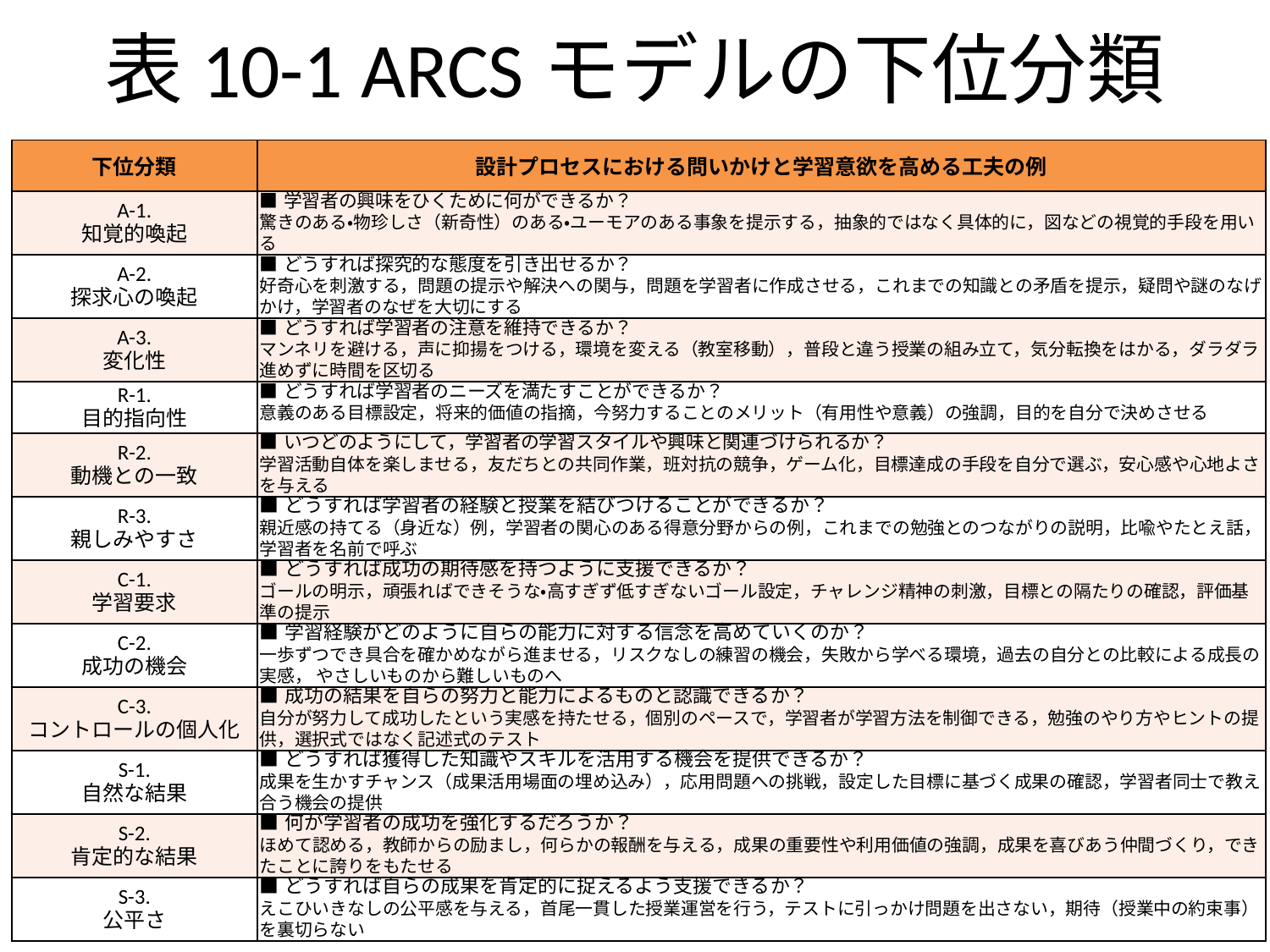

# 表10-1 ARCSモデルの下位分類
| 下位分類 | 設計プロセスにおける問いかけと学習意欲を高める工夫の例 |
| --- | --- |
| A-1. 知覚的喚起 | ■学習者の興味をひくために何ができるか？ 驚きのある・物珍しさ（新奇性）のある・ユーモアのある事象を提示する，抽象的ではなく具体的に，図などの視覚的手段を用いる |
| A-2. 探求心の喚起 | ■どうすれば探究的な態度を引き出せるか？ 好奇心を刺激する，問題の提示や解決への関与，問題を学習者に作成させる，これまでの知識との矛盾を提示，疑問や謎のなげかけ，学習者のなぜを大切にする |
| A-3. 変化性 | ■どうすれば学習者の注意を維持できるか？ マンネリを避ける，声に抑揚をつける，環境を変える（教室移動），普段と違う授業の組み立て，気分転換をはかる，ダラダラ進めずに時間を区切る |
| R-1. 目的指向性 | ■どうすれば学習者のニーズを満たすことができるか？ 意義のある目標設定，将来的価値の指摘，今努力することのメリット（有用性や意義）の強調，目的を自分で決めさせる |
| R-2. 動機との一致 | ■いつどのようにして，学習者の学習スタイルや興味と関連づけられるか？ 　　　 学習活動自体を楽しませる，友だちとの共同作業，班対抗の競争，ゲーム化，目標達成の手段を自分で選ぶ，安心感や心地よさを与える |
| R-3. 親しみやすさ | ■どうすれば学習者の経験と授業を結びつけることができるか？ 親近感の持てる（身近な）例，学習者の関心のある得意分野からの例，これまでの勉強とのつながりの説明，比喩やたとえ話，学習者を名前で呼ぶ |
| C-1. 学習要求 | ■どうすれば成功の期待感を持つように支援できるか？ ゴールの明示，頑張ればできそうな・高すぎず低すぎないゴール設定，チャレンジ精神の刺激，目標との隔たりの確認，評価基準の提示 |
| C-2. 成功の機会 | ■学習経験がどのように自らの能力に対する信念を高めていくのか？ 一歩ずつでき具合を確かめながら進ませる，リスクなしの練習の機会，失敗から学べる環境，過去の自分との比較による成長の実感， やさしいものから難しいものへ |
| C-3. コントロールの個人化 | ■成功の結果を自らの努力と能力によるものと認識できるか？ 自分が努力して成功したという実感を持たせる，個別のペースで，学習者が学習方法を制御できる，勉強のやり方やヒントの提供，選択式ではなく記述式のテスト |
| S-1. 自然な結果 | ■どうすれば獲得した知識やスキルを活用する機会を提供できるか？ 成果を生かすチャンス（成果活用場面の埋め込み），応用問題への挑戦，設定した目標に基づく成果の確認，学習者同士で教え合う機会の提供 |
| S-2. 肯定的な結果 | ■何が学習者の成功を強化するだろうか？ ほめて認める，教師からの励まし，何らかの報酬を与える，成果の重要性や利用価値の強調，成果を喜びあう仲間づくり，できたことに誇りをもたせる |
| S-3. 公平さ | ■どうすれば自らの成果を肯定的に捉えるよう支援できるか？ えこひいきなしの公平感を与える，首尾一貫した授業運営を行う，テストに引っかけ問題を出さない，期待（授業中の約束事）を裏切らない |